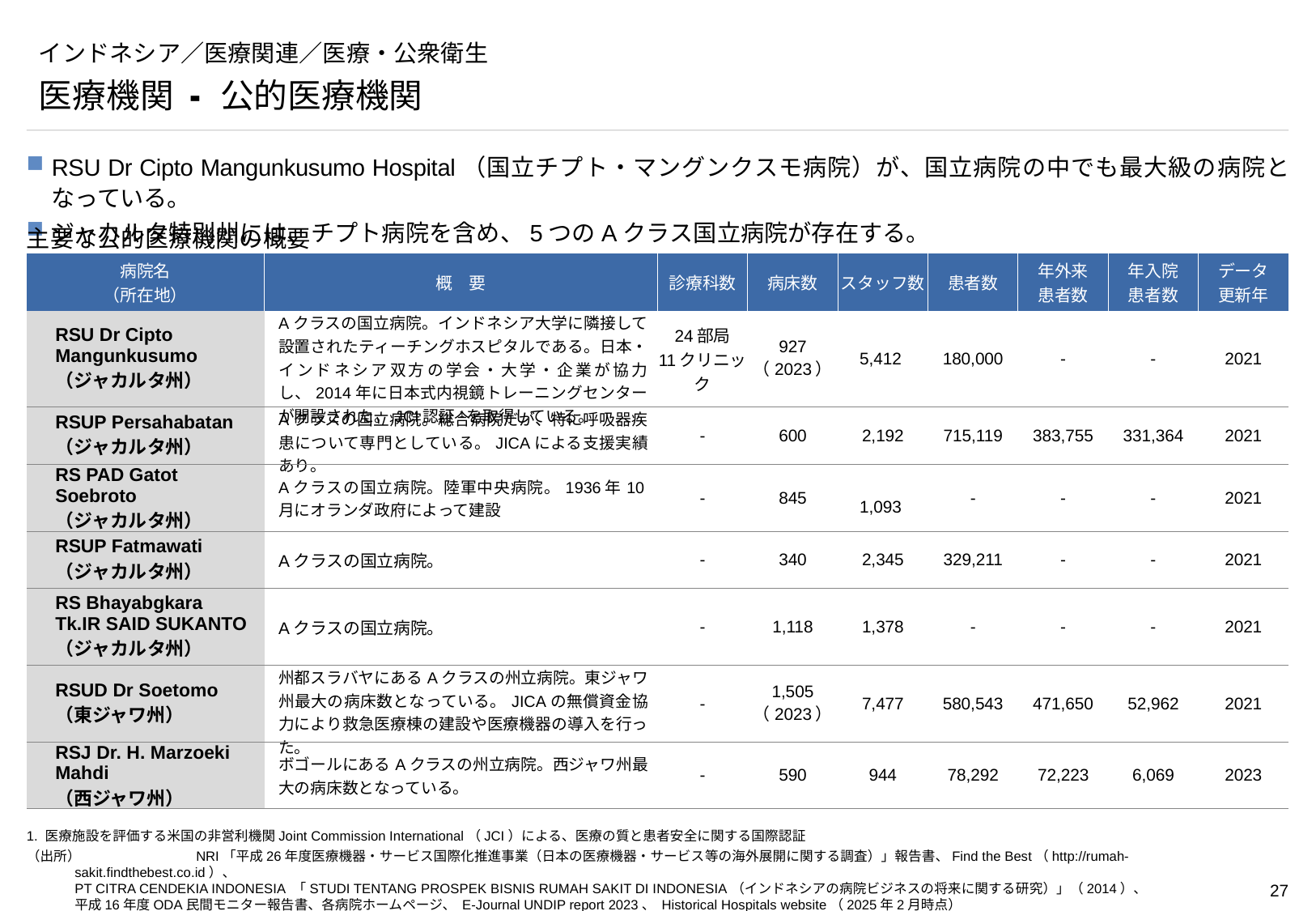

# インドネシア／医療関連／医療・公衆衛生
医療機関 - 公的医療機関
RSU Dr Cipto Mangunkusumo Hospital（国立チプト・マングンクスモ病院）が、国立病院の中でも最大級の病院となっている。
ジャカルタ特別州には、チプト病院を含め、5つのAクラス国立病院が存在する。
主要な公的医療機関の概要
| 病院名 （所在地） | 概　要 | 診療科数 | 病床数 | スタッフ数 | 患者数 | 年外来 患者数 | 年入院 患者数 | データ 更新年 |
| --- | --- | --- | --- | --- | --- | --- | --- | --- |
| RSU Dr Cipto Mangunkusumo （ジャカルタ州） | Aクラスの国立病院。インドネシア大学に隣接して設置されたティーチングホスピタルである。日本・インドネシア双方の学会・大学・企業が協力し、2014年に日本式内視鏡トレーニングセンターが開設された。JCI認証1を取得している。 | 24部局 11クリニック | 927 （2023） | 5,412 | 180,000 | - | - | 2021 |
| RSUP Persahabatan （ジャカルタ州） | Aクラスの国立病院。総合病院だが、特に呼吸器疾患について専門としている。JICAによる支援実績あり。 | - | 600 | 2,192 | 715,119 | 383,755 | 331,364 | 2021 |
| RS PAD Gatot Soebroto （ジャカルタ州） | Aクラスの国立病院。陸軍中央病院。1936年10月にオランダ政府によって建設 | - | 845 | 1,093 | - | - | - | 2021 |
| RSUP Fatmawati （ジャカルタ州） | Aクラスの国立病院。 | - | 340 | 2,345 | 329,211 | - | - | 2021 |
| RS Bhayabgkara Tk.IR SAID SUKANTO （ジャカルタ州） | Aクラスの国立病院。 | - | 1,118 | 1,378 | - | - | - | 2021 |
| RSUD Dr Soetomo （東ジャワ州） | 州都スラバヤにあるAクラスの州立病院。東ジャワ州最大の病床数となっている。JICAの無償資金協力により救急医療棟の建設や医療機器の導入を行った。 | - | 1,505 （2023） | 7,477 | 580,543 | 471,650 | 52,962 | 2021 |
| RSJ Dr. H. Marzoeki Mahdi （西ジャワ州） | ボゴールにあるAクラスの州立病院。西ジャワ州最大の病床数となっている。 | - | 590 | 944 | 78,292 | 72,223 | 6,069 | 2023 |
1. 医療施設を評価する米国の非営利機関Joint Commission International（JCI）による、医療の質と患者安全に関する国際認証
（出所）	NRI「平成26年度医療機器・サービス国際化推進事業（日本の医療機器・サービス等の海外展開に関する調査）」報告書、Find the Best（http://rumah-sakit.findthebest.co.id）、
PT CITRA CENDEKIA INDONESIA 「STUDI TENTANG PROSPEK BISNIS RUMAH SAKIT DI INDONESIA（インドネシアの病院ビジネスの将来に関する研究）」（2014）、
平成16年度ODA民間モニター報告書、各病院ホームページ、 E-Journal UNDIP report 2023、 Historical Hospitals website（2025年2月時点）